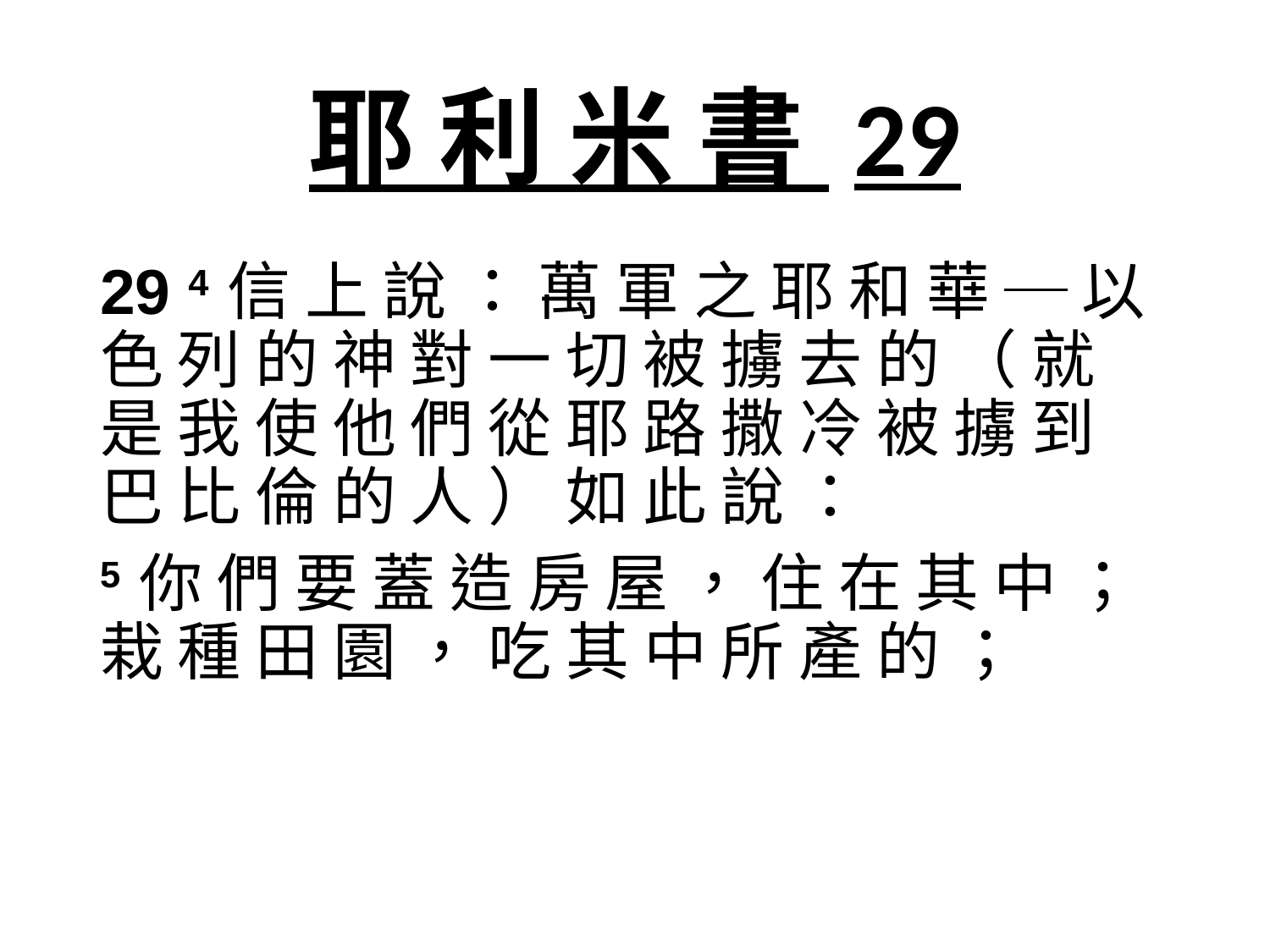

# 耶 利 米 書 29
29 4 信 上 說 ： 萬 軍 之 耶 和 華 ─ 以 色 列 的 神 對 一 切 被 擄 去 的 （ 就 是 我 使 他 們 從 耶 路 撒 冷 被 擄 到 巴 比 倫 的 人 ） 如 此 說 ：
5 你 們 要 蓋 造 房 屋 ， 住 在 其 中 ； 栽 種 田 園 ， 吃 其 中 所 產 的 ；